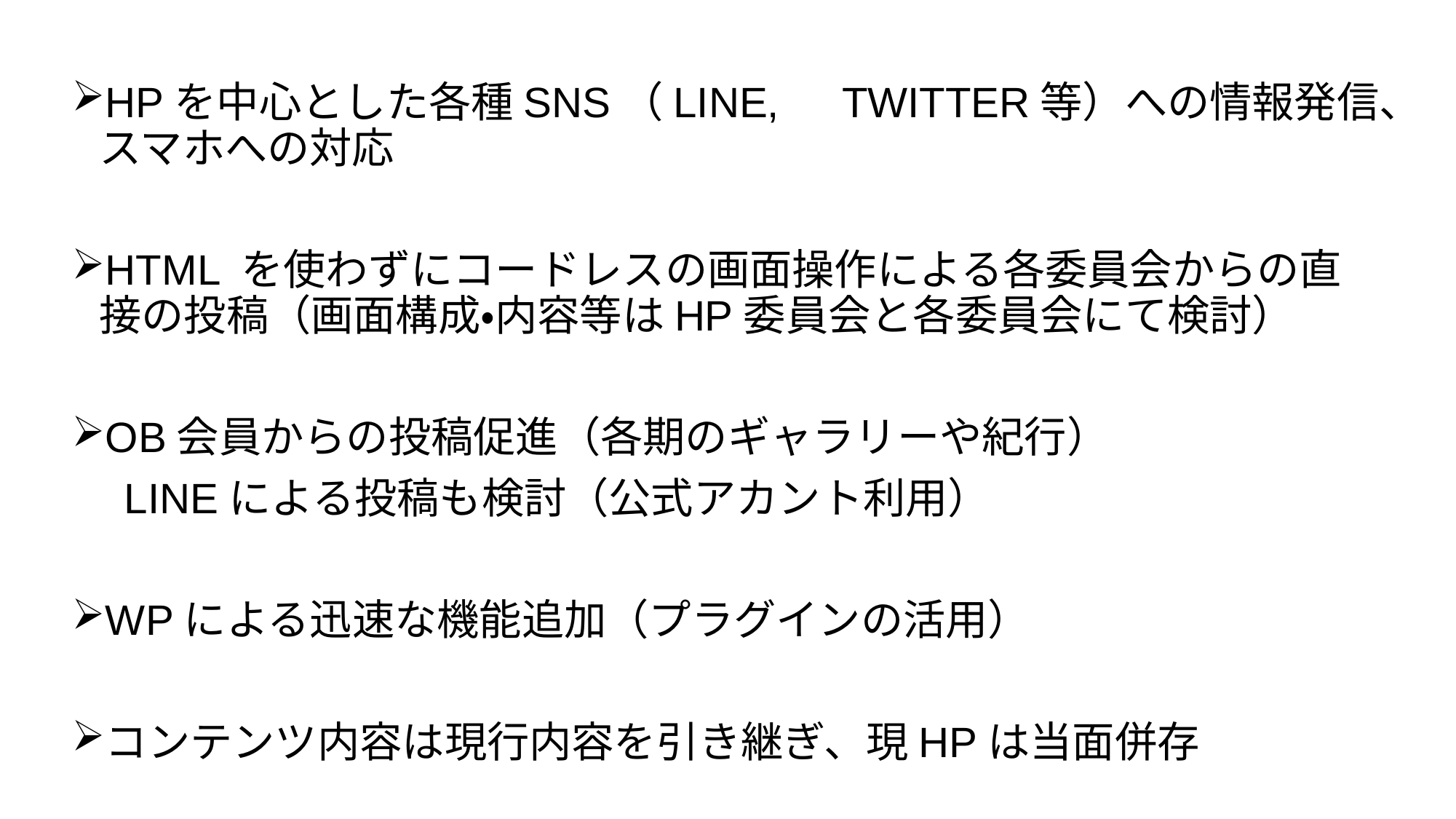

HPを中心とした各種SNS（LINE,　TWITTER等）への情報発信、スマホへの対応

HTML を使わずにコードレスの画面操作による各委員会からの直接の投稿（画面構成・内容等はHP委員会と各委員会にて検討）

OB会員からの投稿促進（各期のギャラリーや紀行）
　LINEによる投稿も検討（公式アカント利用）

WPによる迅速な機能追加（プラグインの活用）

コンテンツ内容は現行内容を引き継ぎ、現HPは当面併存